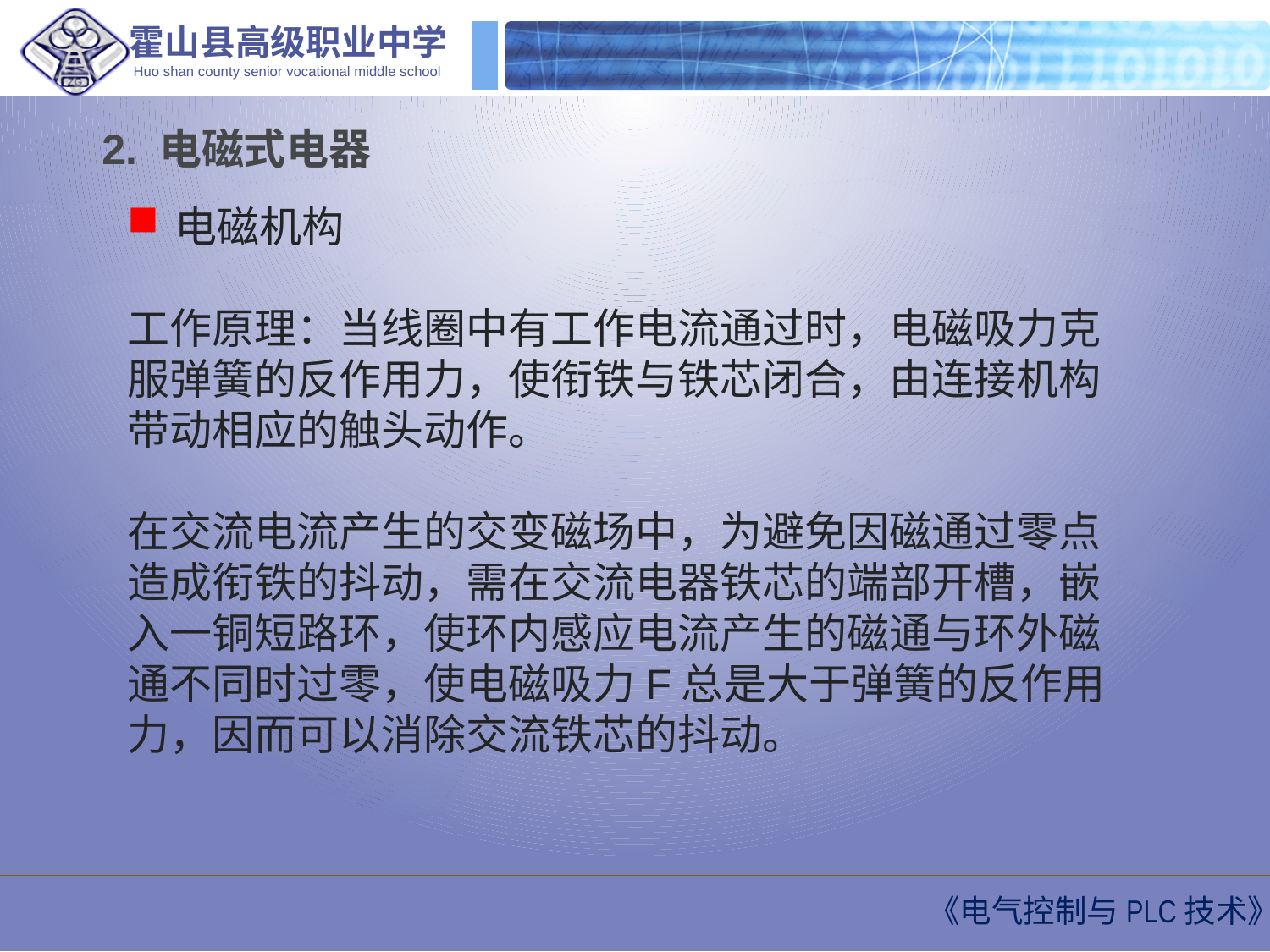

2. 电磁式电器
电磁机构

工作原理：当线圈中有工作电流通过时，电磁吸力克服弹簧的反作用力，使衔铁与铁芯闭合，由连接机构带动相应的触头动作。

在交流电流产生的交变磁场中，为避免因磁通过零点造成衔铁的抖动，需在交流电器铁芯的端部开槽，嵌入一铜短路环，使环内感应电流产生的磁通与环外磁通不同时过零，使电磁吸力F总是大于弹簧的反作用力，因而可以消除交流铁芯的抖动。